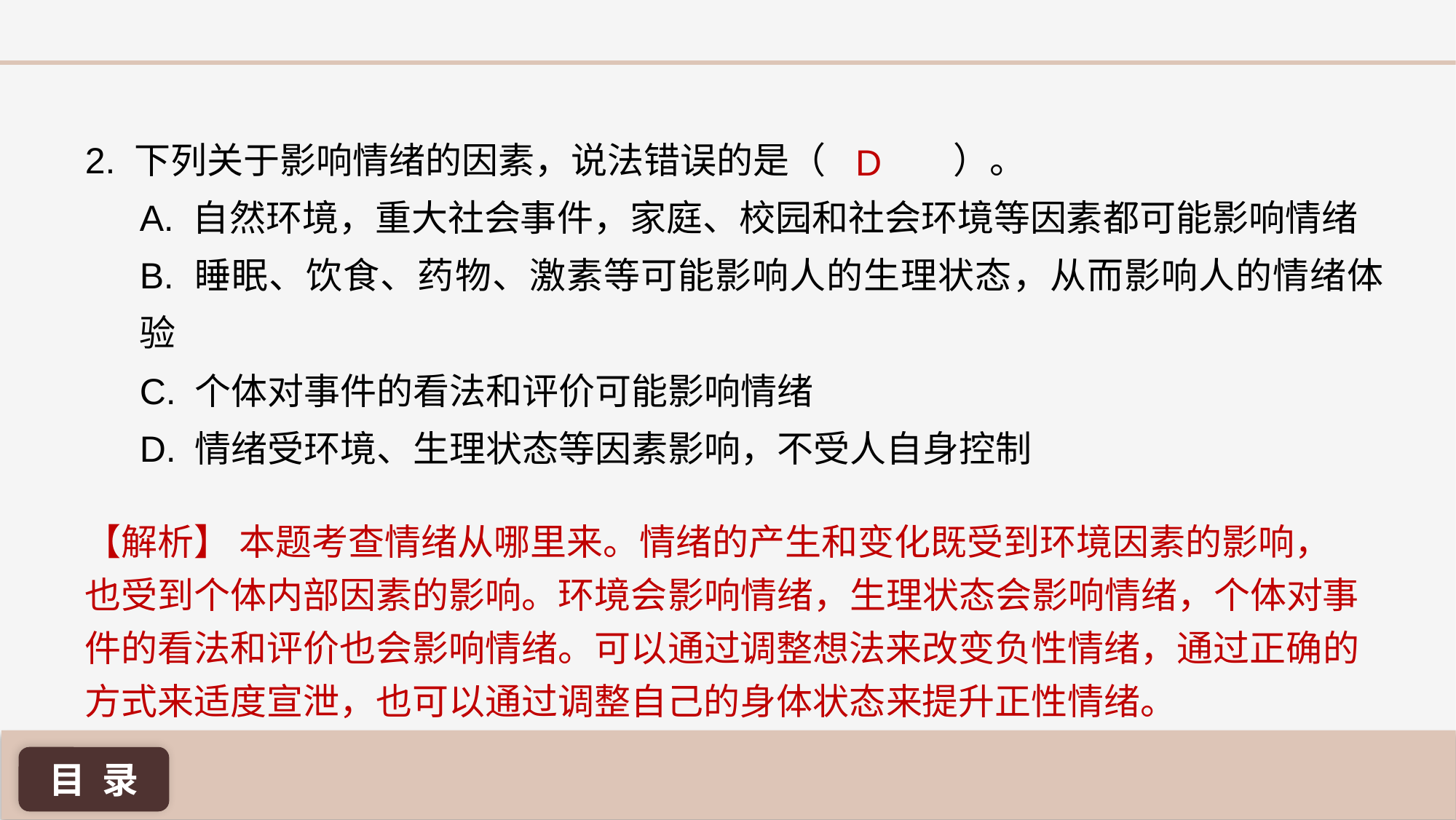

D
2. 下列关于影响情绪的因素，说法错误的是（	      ）。
A. 自然环境，重大社会事件，家庭、校园和社会环境等因素都可能影响情绪
B. 睡眠、饮食、药物、激素等可能影响人的生理状态，从而影响人的情绪体验
C. 个体对事件的看法和评价可能影响情绪
D. 情绪受环境、生理状态等因素影响，不受人自身控制
【解析】 本题考查情绪从哪里来。情绪的产生和变化既受到环境因素的影响，也受到个体内部因素的影响。环境会影响情绪，生理状态会影响情绪，个体对事件的看法和评价也会影响情绪。可以通过调整想法来改变负性情绪，通过正确的方式来适度宣泄，也可以通过调整自己的身体状态来提升正性情绪。